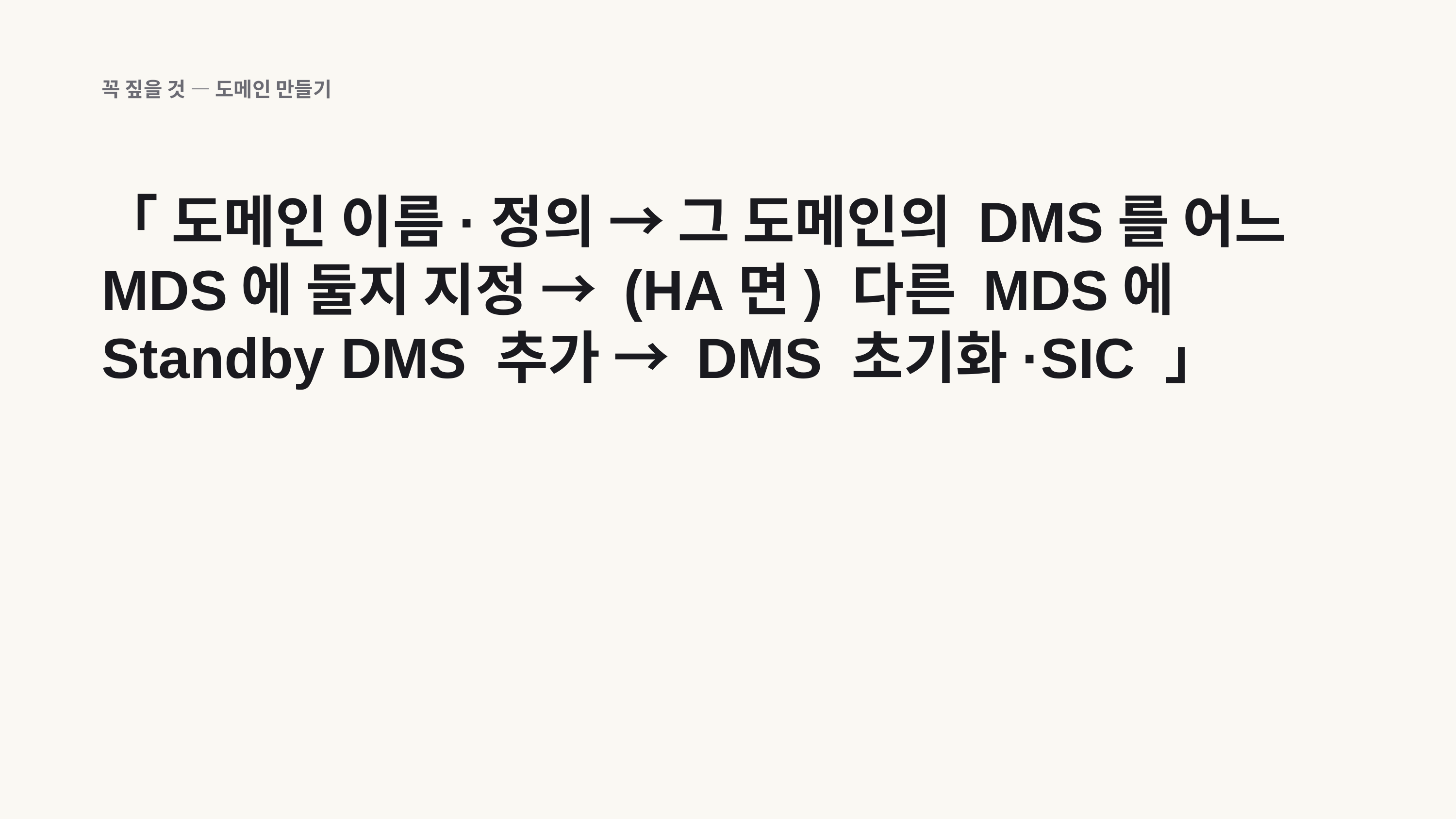

꼭 짚을 것 — 도메인 만들기
「 도메인 이름·정의 → 그 도메인의 DMS를 어느 MDS에 둘지 지정 → (HA면) 다른 MDS에 Standby DMS 추가 → DMS 초기화·SIC 」